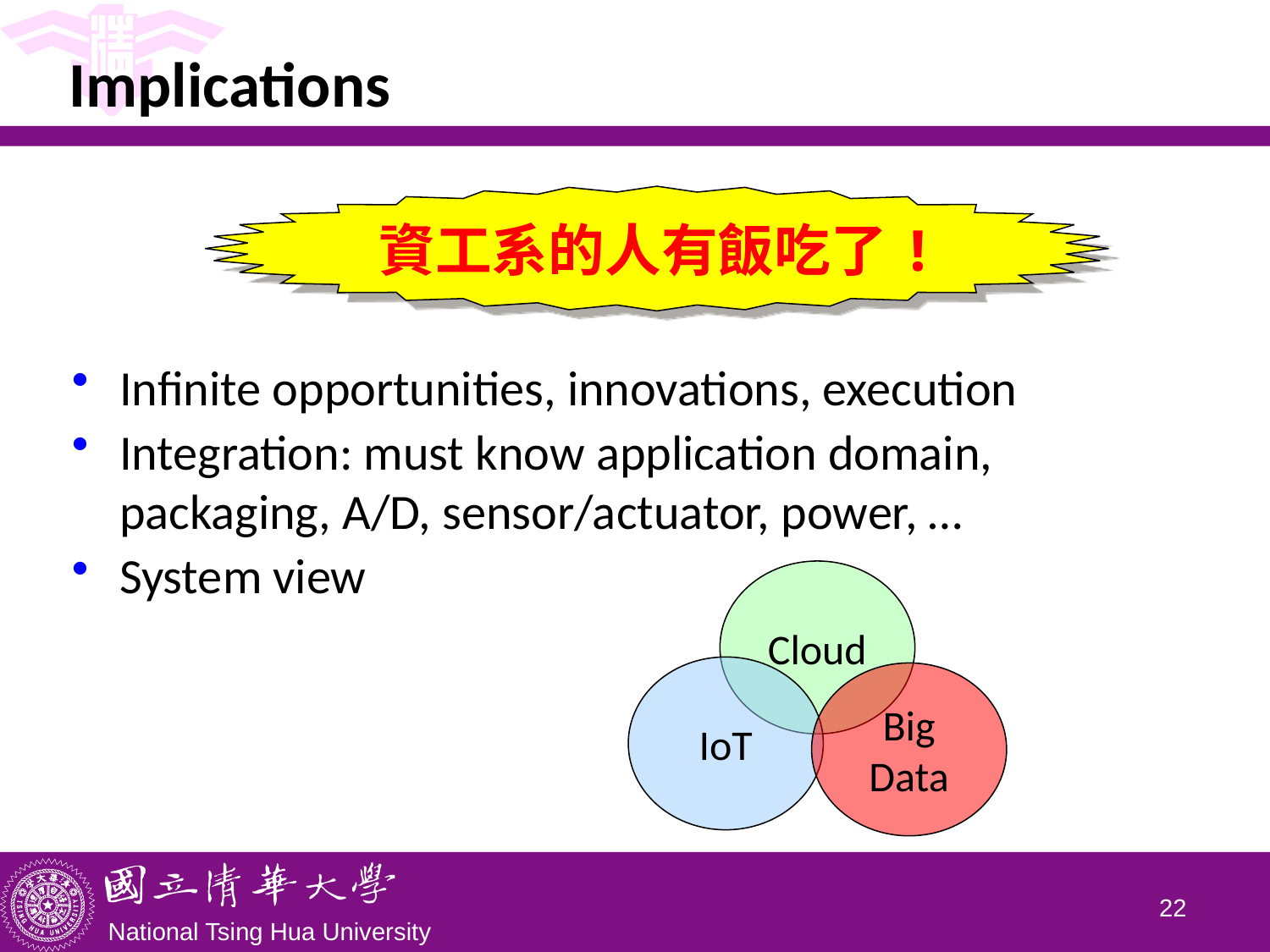

# Implications

Infinite opportunities, innovations, execution
Integration: must know application domain, packaging, A/D, sensor/actuator, power, …
System view
資工系的人有飯吃了!
Cloud
IoT
Big Data
22